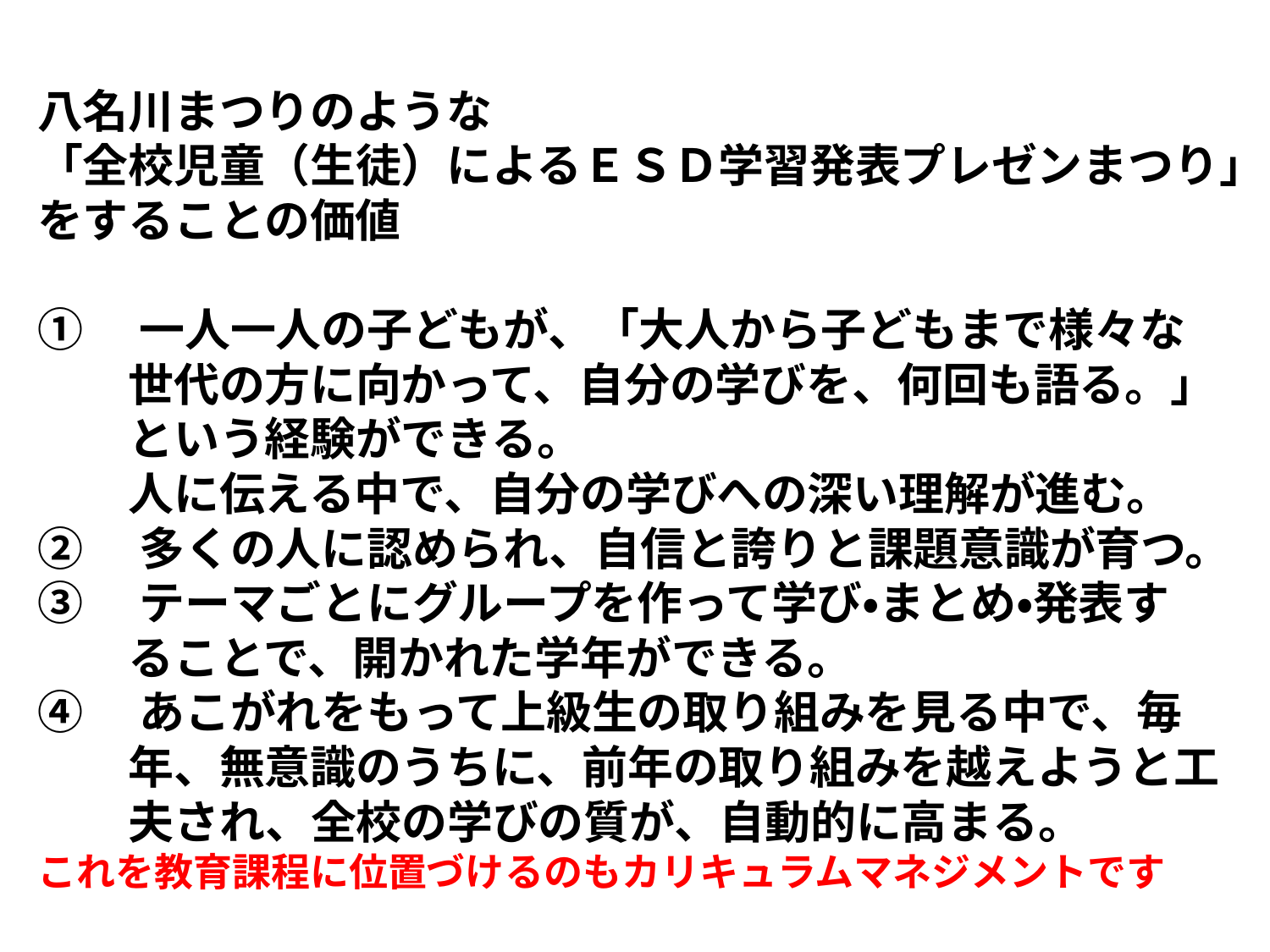

八名川まつりのような
「全校児童（生徒）によるＥＳＤ学習発表プレゼンまつり」
をすることの価値

①　一人一人の子どもが、「大人から子どもまで様々な
　　世代の方に向かって、自分の学びを、何回も語る。」
　　という経験ができる。
　　人に伝える中で、自分の学びへの深い理解が進む。
②　多くの人に認められ、自信と誇りと課題意識が育つ。
③　テーマごとにグループを作って学び・まとめ・発表す
　　ることで、開かれた学年ができる。
④　あこがれをもって上級生の取り組みを見る中で、毎
　　年、無意識のうちに、前年の取り組みを越えようと工
　　夫され、全校の学びの質が、自動的に高まる。
これを教育課程に位置づけるのもカリキュラムマネジメントです